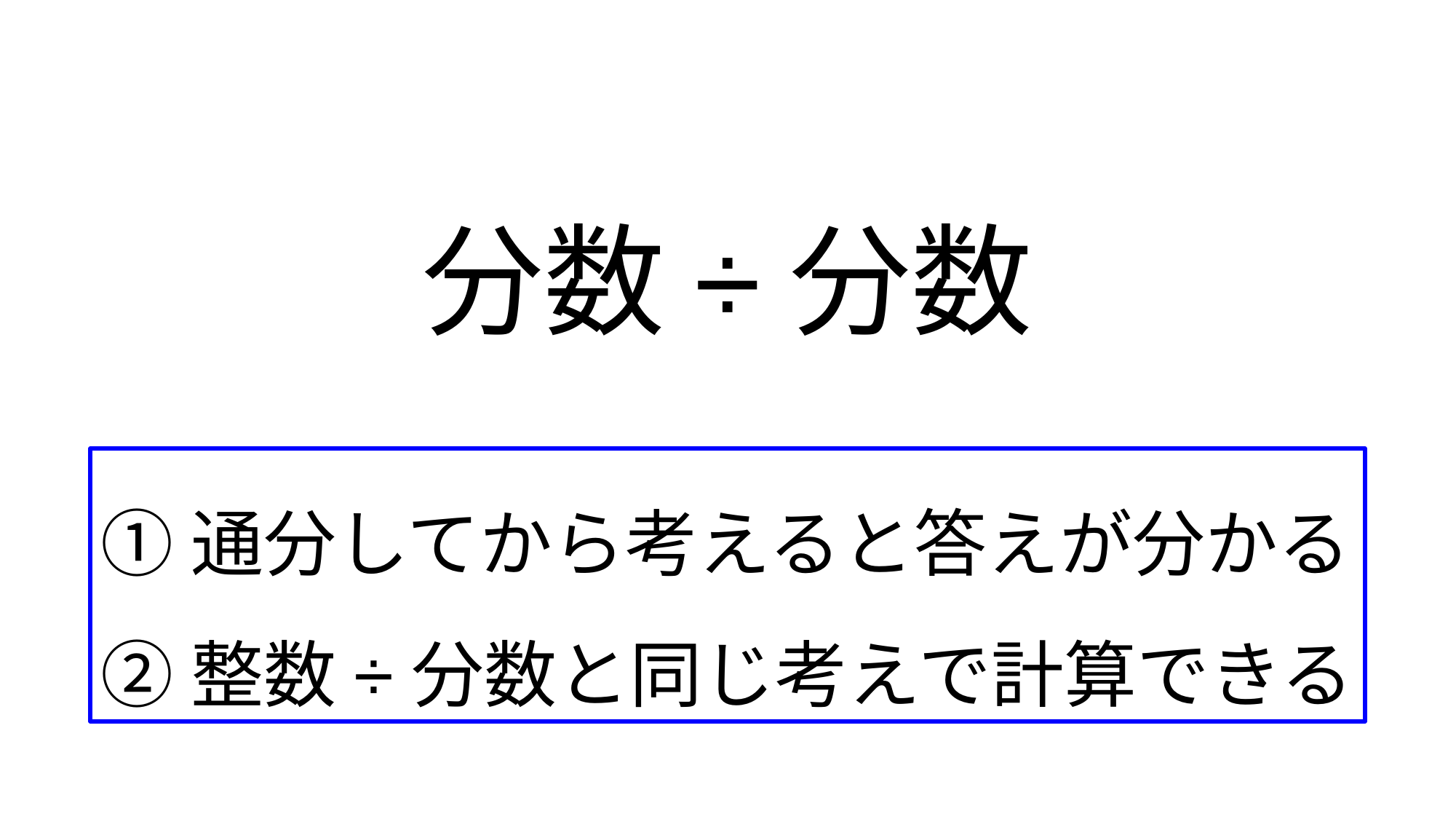

# 分数÷分数
①通分してから考えると答えが分かる
②整数÷分数と同じ考えで計算できる